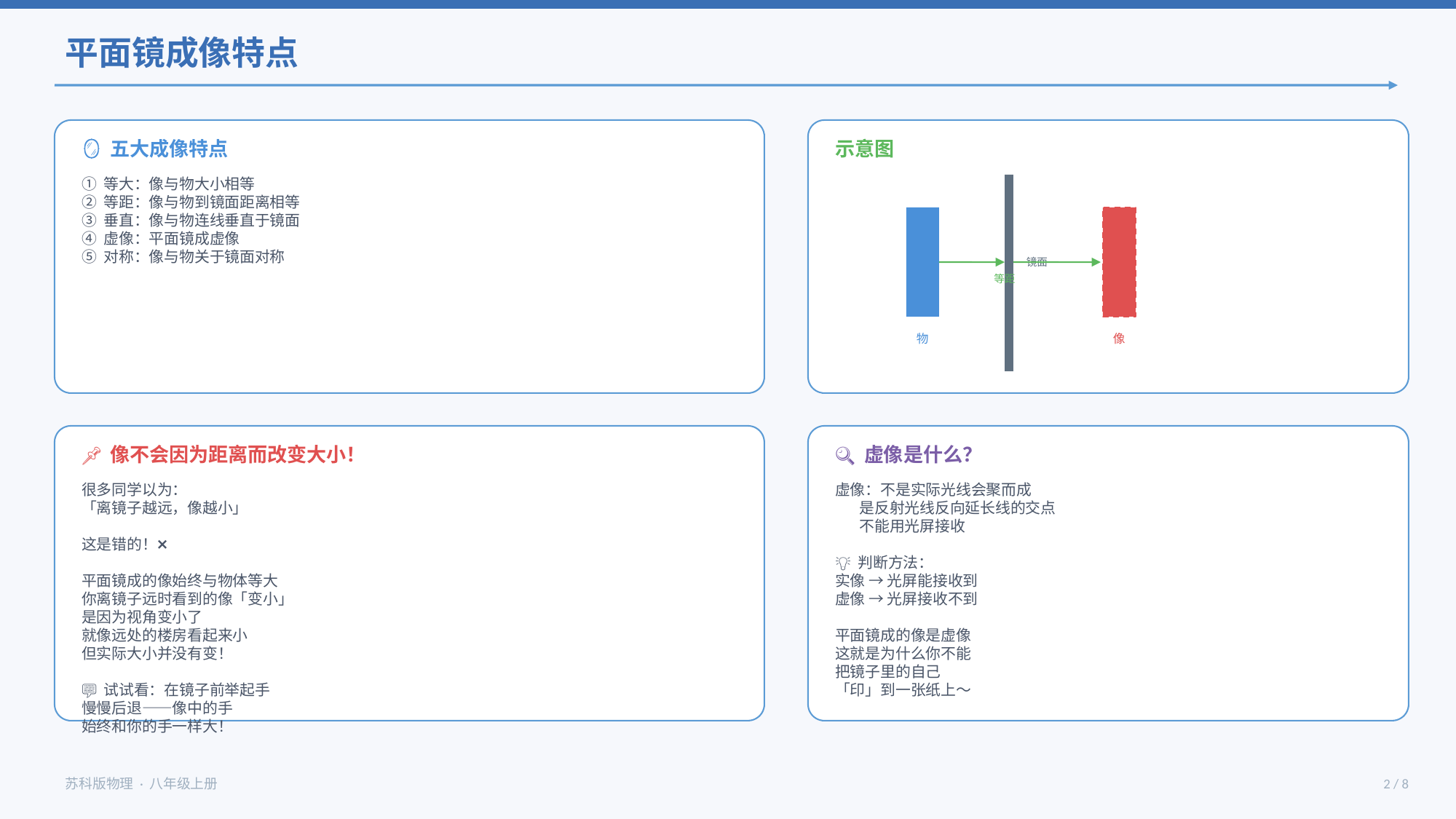

平面镜成像特点

🪞 五大成像特点
示意图
① 等大：像与物大小相等
② 等距：像与物到镜面距离相等
③ 垂直：像与物连线垂直于镜面
④ 虚像：平面镜成虚像
⑤ 对称：像与物关于镜面对称

镜面

等距
物
像

📌 像不会因为距离而改变大小！
🔍 虚像是什么？
很多同学以为：
「离镜子越远，像越小」

这是错的！❌

平面镜成的像始终与物体等大
你离镜子远时看到的像「变小」
是因为视角变小了
就像远处的楼房看起来小
但实际大小并没有变！

💬 试试看：在镜子前举起手
慢慢后退——像中的手
始终和你的手一样大！
虚像：不是实际光线会聚而成
      是反射光线反向延长线的交点
      不能用光屏接收

💡 判断方法：
实像 → 光屏能接收到
虚像 → 光屏接收不到

平面镜成的像是虚像
这就是为什么你不能
把镜子里的自己
「印」到一张纸上～
苏科版物理 · 八年级上册
2 / 8